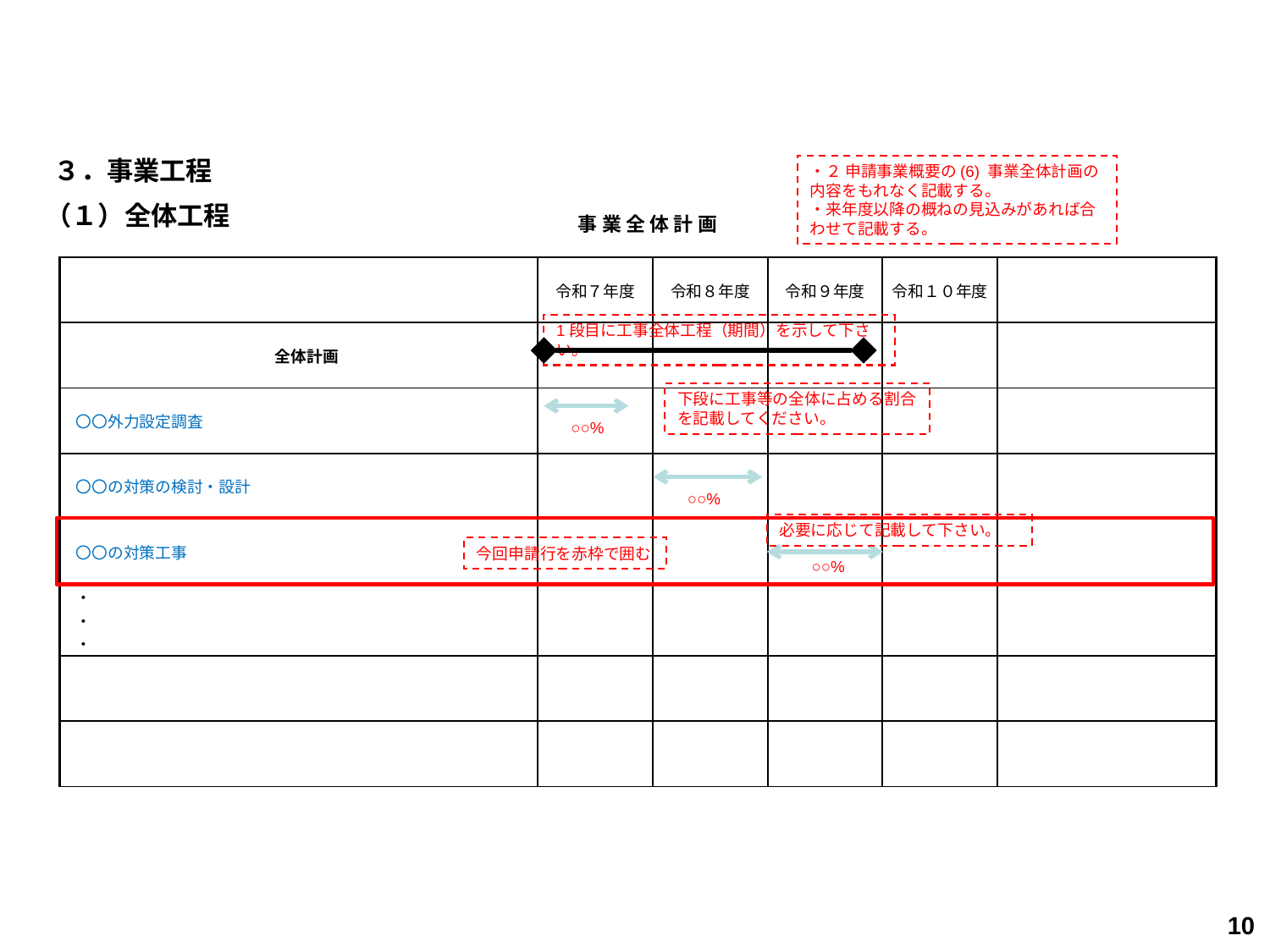

３．事業工程
・２ 申請事業概要の(6) 事業全体計画の内容をもれなく記載する。
・来年度以降の概ねの見込みがあれば合わせて記載する。
（１）全体工程
| 事 業 全 体 計 画 |  |  |  |  |  |  |
| --- | --- | --- | --- | --- | --- | --- |
|  |  |  |  |  |  |  |
|  |  | 令和７年度 | 令和８年度 | 令和９年度 | 令和１０年度 |  |
| 全体計画 |  |  |  |  |  |  |
| 〇〇外力設定調査 |  |  |  |  |  |  |
| 〇〇の対策の検討・設計 |  |  |  |  |  |  |
| 〇〇の対策工事 |  |  |  |  |  |  |
| ・ 　・ 　・ |  |  |  |  |  |  |
|  |  |  |  |  |  |  |
|  |  |  |  |  |  |  |
1段目に工事全体工程（期間）を示して下さい。
下段に工事等の全体に占める割合を記載してください。
○○%
○○%
必要に応じて記載して下さい。

今回申請行を赤枠で囲む
○○%
10